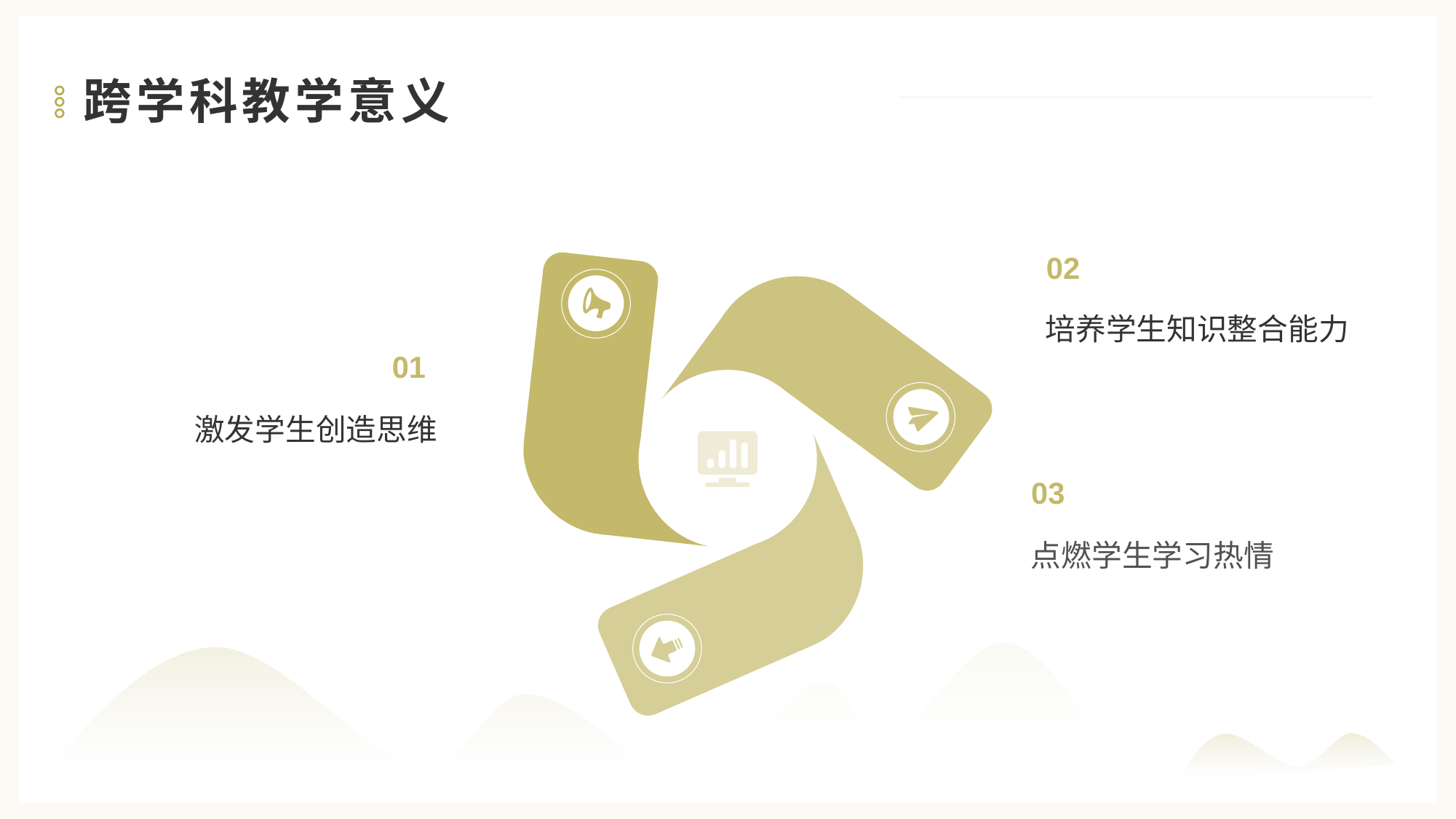

# 跨学科教学意义
02

培养学生知识整合能力

01

激发学生创造思维

03
点燃学生学习热情